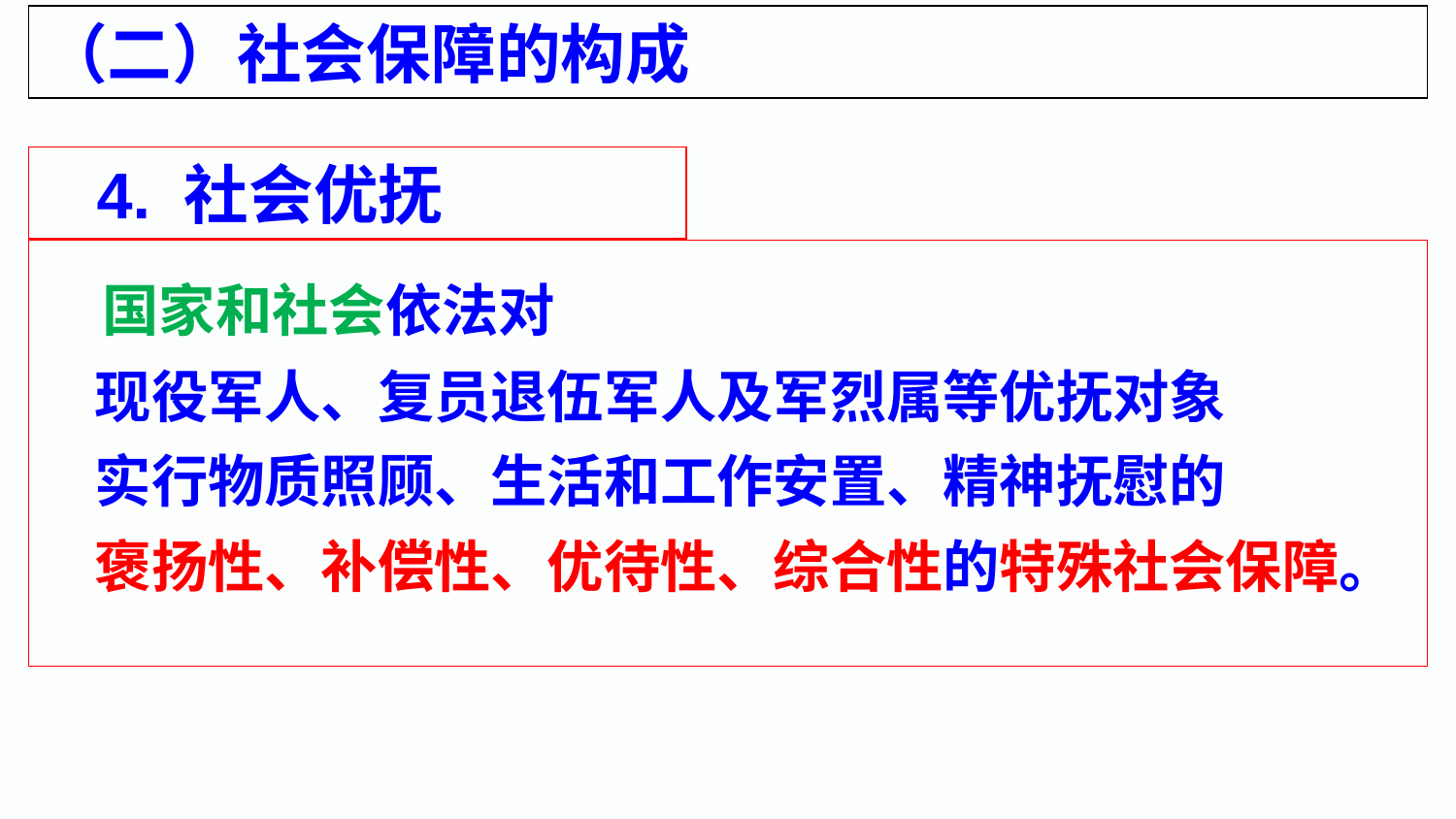

（二）社会保障的构成
   4. 社会优抚
   国家和社会依法对
   现役军人、复员退伍军人及军烈属等优抚对象
   实行物质照顾、生活和工作安置、精神抚慰的
   褒扬性、补偿性、优待性、综合性的特殊社会保障。